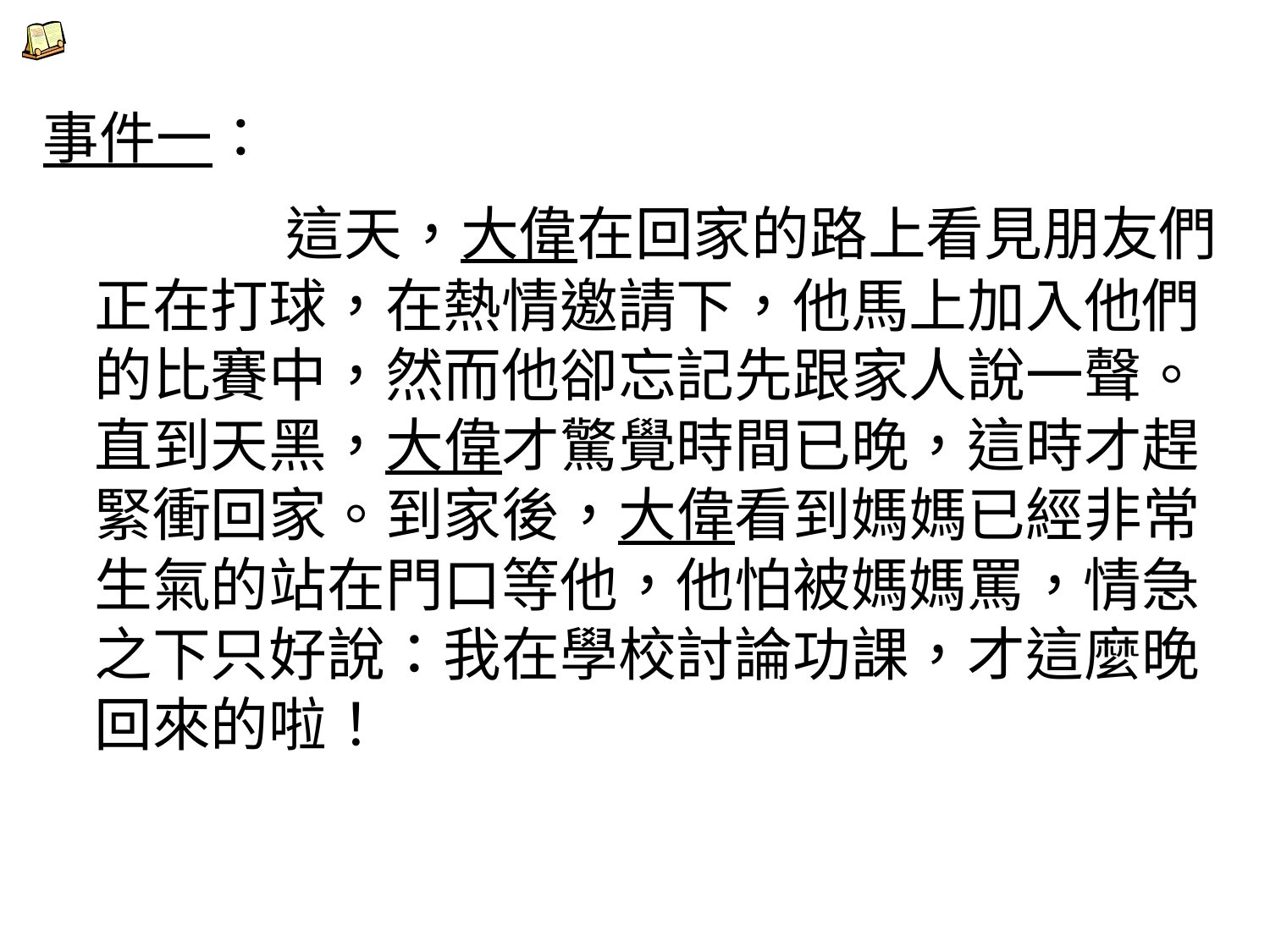

事件一：
           這天，大偉在回家的路上看見朋友們正在打球，在熱情邀請下，他馬上加入他們的比賽中，然而他卻忘記先跟家人說一聲。直到天黑，大偉才驚覺時間已晚，這時才趕緊衝回家。到家後，大偉看到媽媽已經非常生氣的站在門口等他，他怕被媽媽罵，情急之下只好說：我在學校討論功課，才這麼晚回來的啦！